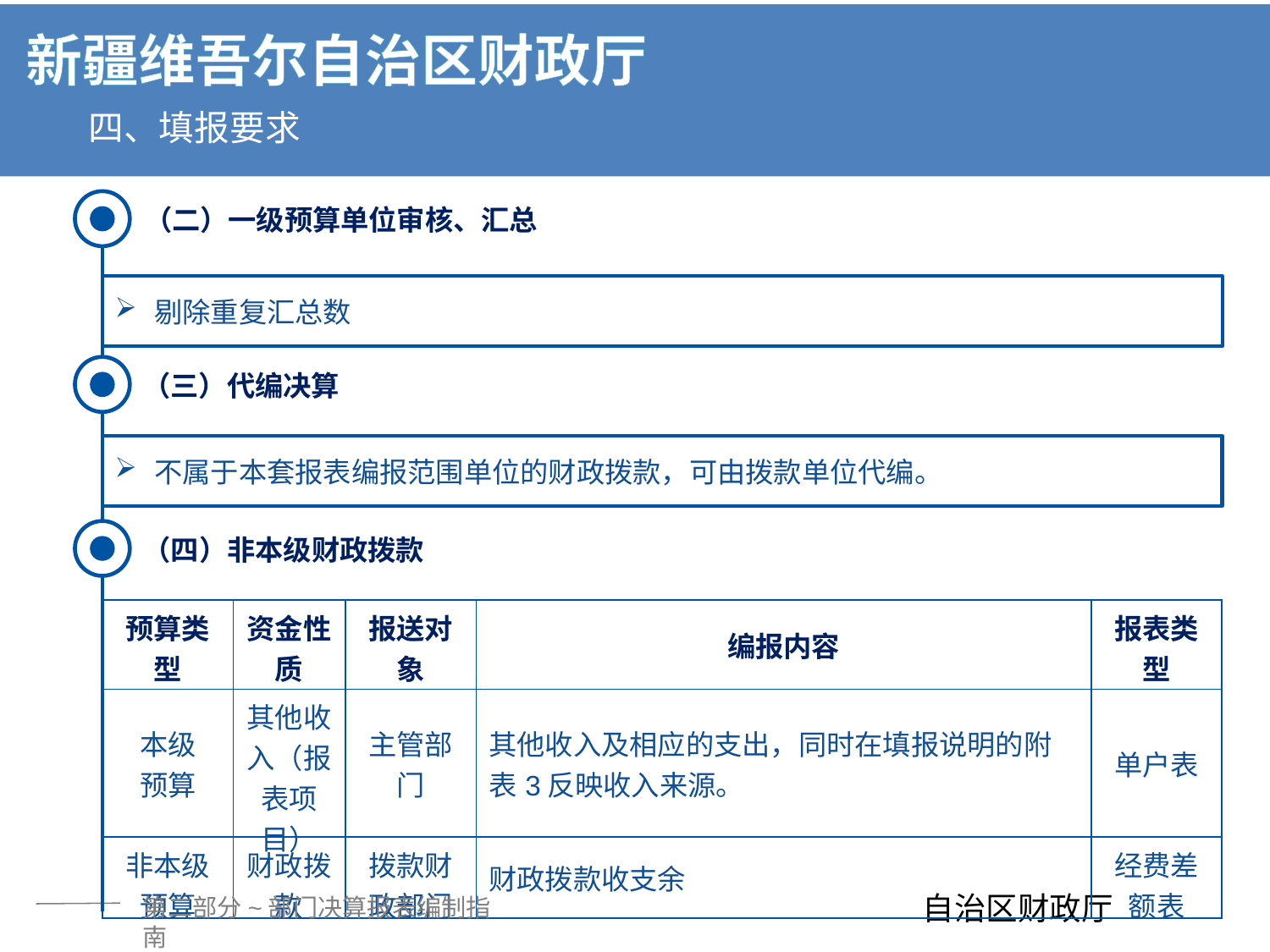

四、填报要求

（二）一级预算单位审核、汇总
剔除重复汇总数

（三）代编决算
不属于本套报表编报范围单位的财政拨款，可由拨款单位代编。

（四）非本级财政拨款
| 预算类型 | 资金性质 | 报送对象 | 编报内容 | 报表类型 |
| --- | --- | --- | --- | --- |
| 本级 预算 | 其他收入（报表项目） | 主管部门 | 其他收入及相应的支出，同时在填报说明的附表3反映收入来源。 | 单户表 |
| 非本级预算 | 财政拨款 | 拨款财政部门 | 财政拨款收支余 | 经费差额表 |
第二部分~部门决算报表编制指南
21